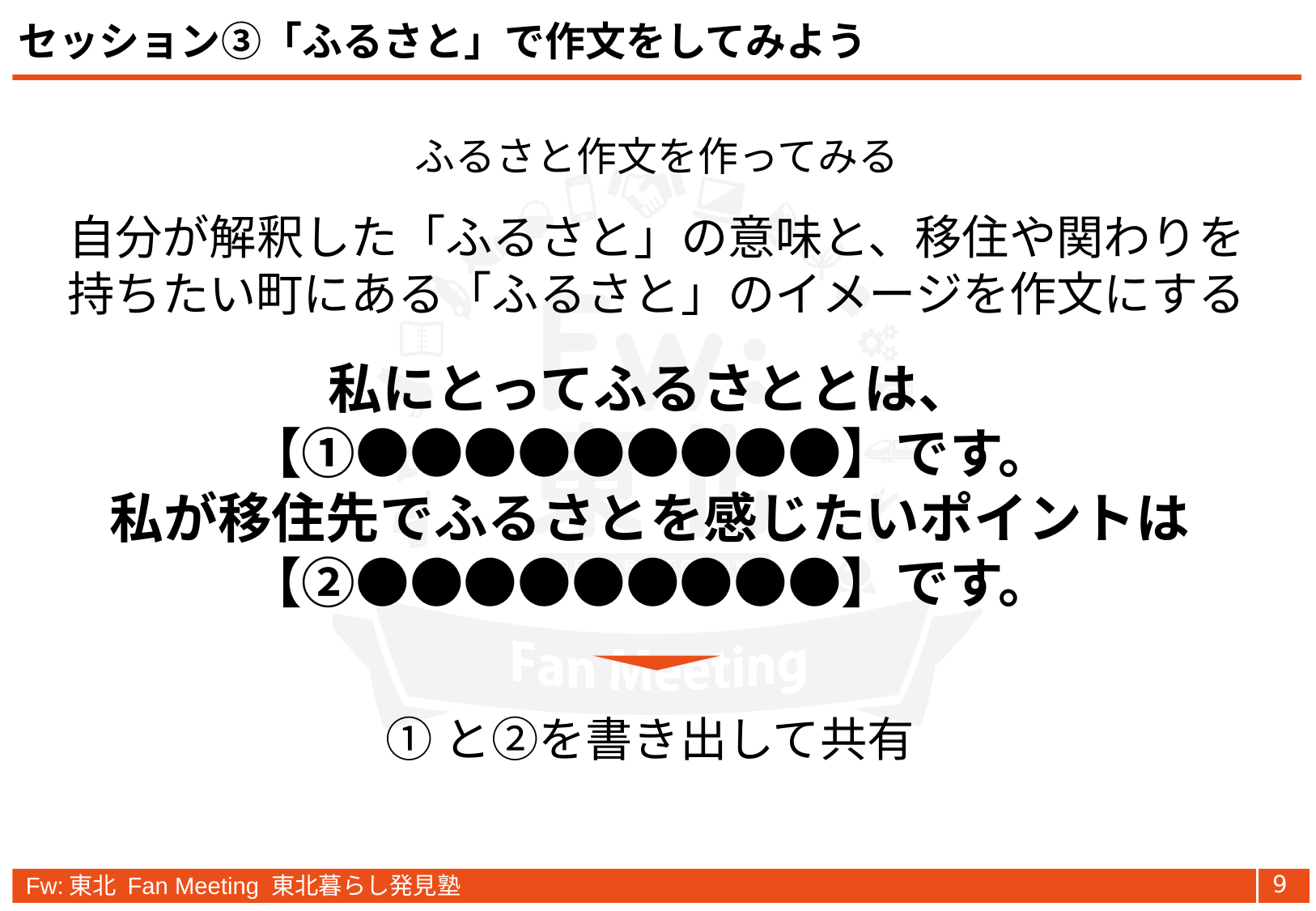

セッション③「ふるさと」で作文をしてみよう
ふるさと作文を作ってみる
自分が解釈した「ふるさと」の意味と、移住や関わりを
持ちたい町にある「ふるさと」のイメージを作文にする
私にとってふるさととは、
【①●●●●●●●●●】です。
私が移住先でふるさとを感じたいポイントは
【②●●●●●●●●●】です。

①と②を書き出して共有